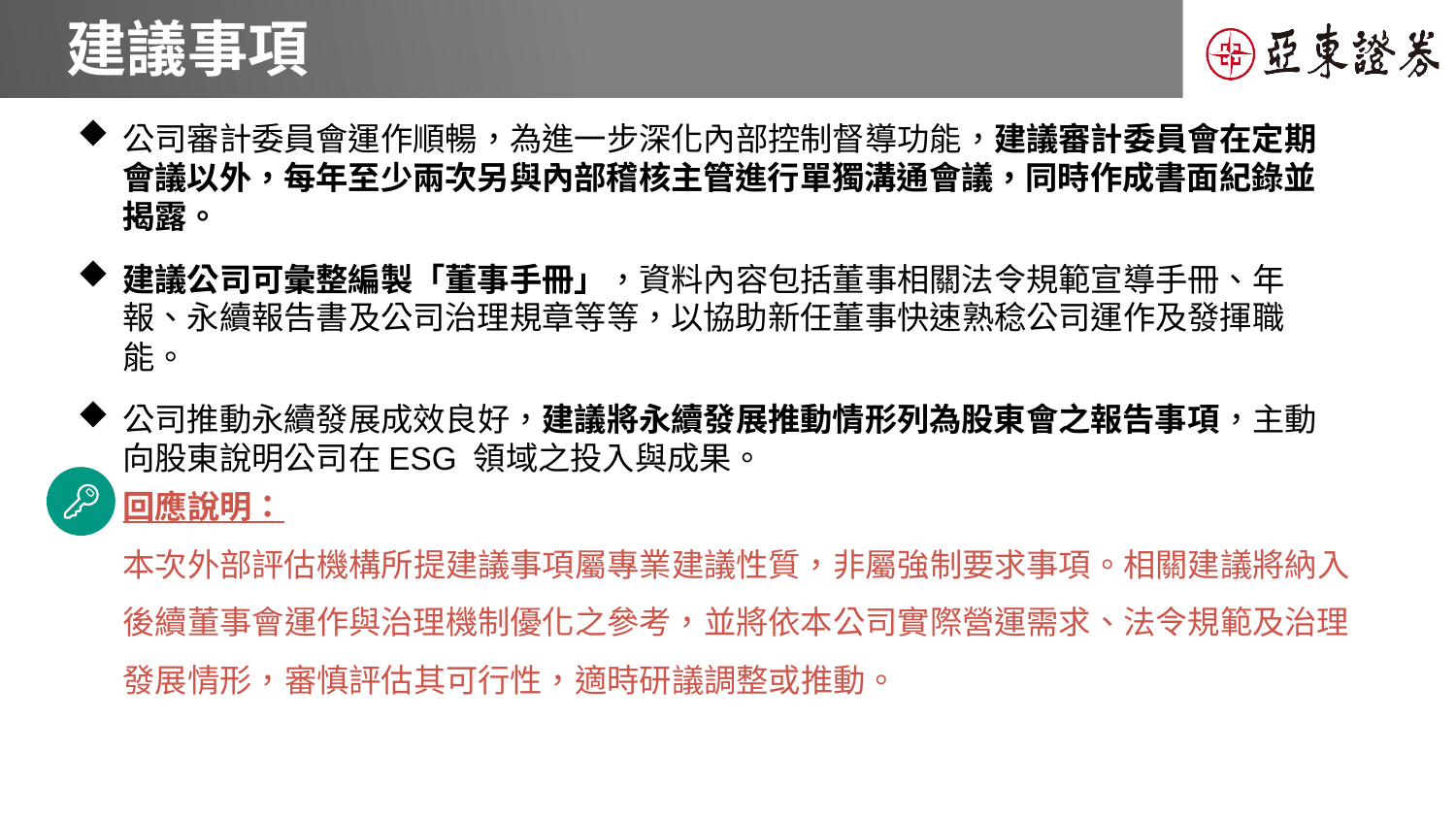

# 建議事項
公司審計委員會運作順暢，為進一步深化內部控制督導功能，建議審計委員會在定期會議以外，每年至少兩次另與內部稽核主管進行單獨溝通會議，同時作成書面紀錄並揭露。
建議公司可彙整編製「董事手冊」，資料內容包括董事相關法令規範宣導手冊、年報、永續報告書及公司治理規章等等，以協助新任董事快速熟稔公司運作及發揮職能。
公司推動永續發展成效良好，建議將永續發展推動情形列為股東會之報告事項，主動向股東說明公司在ESG 領域之投入與成果。

回應說明：
本次外部評估機構所提建議事項屬專業建議性質，非屬強制要求事項。相關建議將納入後續董事會運作與治理機制優化之參考，並將依本公司實際營運需求、法令規範及治理發展情形，審慎評估其可行性，適時研議調整或推動。